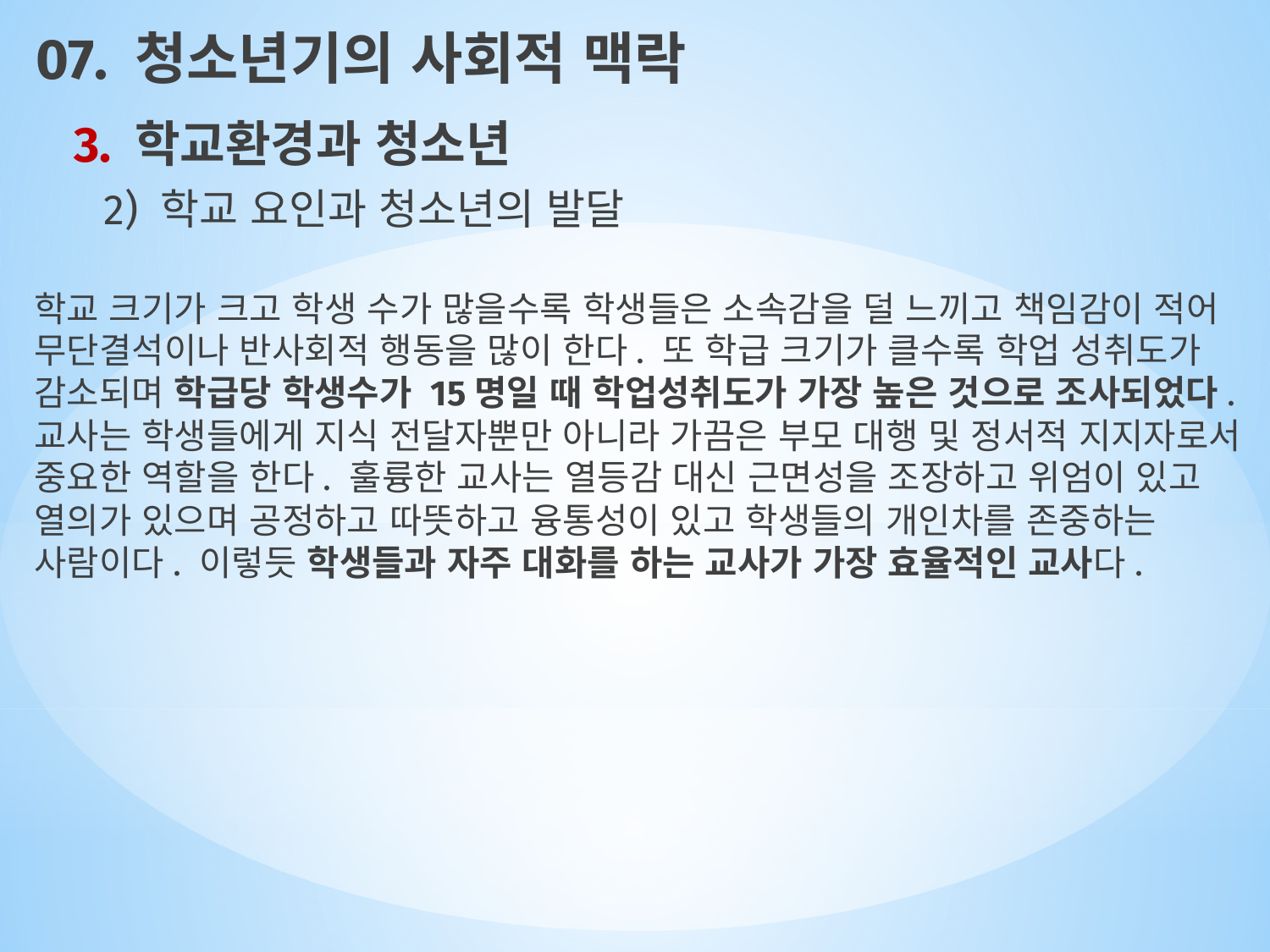

07. 청소년기의 사회적 맥락
3. 학교환경과 청소년

2) 학교 요인과 청소년의 발달
학교 크기가 크고 학생 수가 많을수록 학생들은 소속감을 덜 느끼고 책임감이 적어 무단결석이나 반사회적 행동을 많이 한다. 또 학급 크기가 클수록 학업 성취도가 감소되며 학급당 학생수가 15명일 때 학업성취도가 가장 높은 것으로 조사되었다. 교사는 학생들에게 지식 전달자뿐만 아니라 가끔은 부모 대행 및 정서적 지지자로서 중요한 역할을 한다. 훌륭한 교사는 열등감 대신 근면성을 조장하고 위엄이 있고 열의가 있으며 공정하고 따뜻하고 융통성이 있고 학생들의 개인차를 존중하는 사람이다. 이렇듯 학생들과 자주 대화를 하는 교사가 가장 효율적인 교사다.